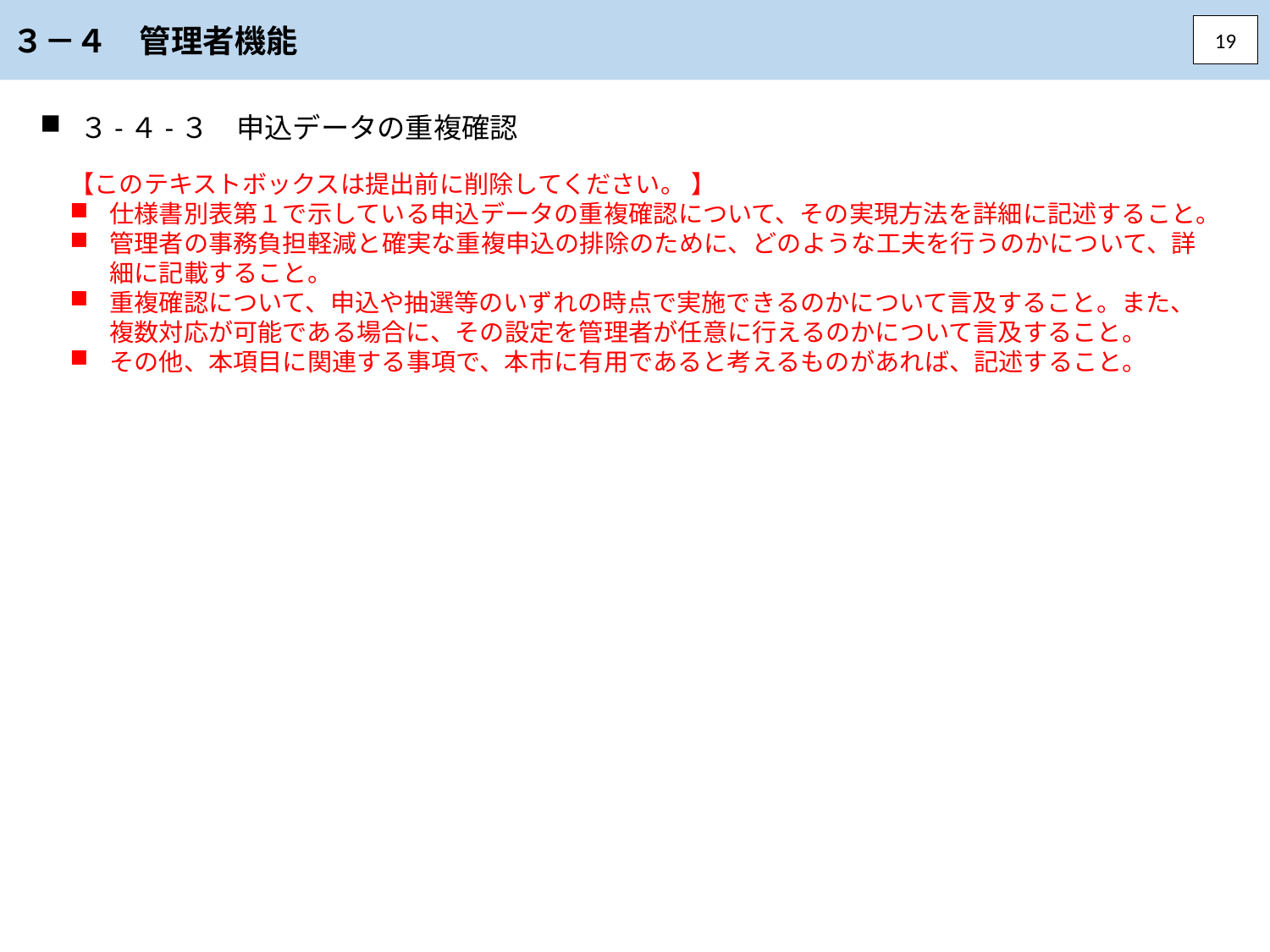

３－４　管理者機能
19
３-４-３　申込データの重複確認
【このテキストボックスは提出前に削除してください。 】
仕様書別表第１で示している申込データの重複確認について、その実現方法を詳細に記述すること。
管理者の事務負担軽減と確実な重複申込の排除のために、どのような工夫を行うのかについて、詳細に記載すること。
重複確認について、申込や抽選等のいずれの時点で実施できるのかについて言及すること。また、複数対応が可能である場合に、その設定を管理者が任意に行えるのかについて言及すること。
その他、本項目に関連する事項で、本市に有用であると考えるものがあれば、記述すること。